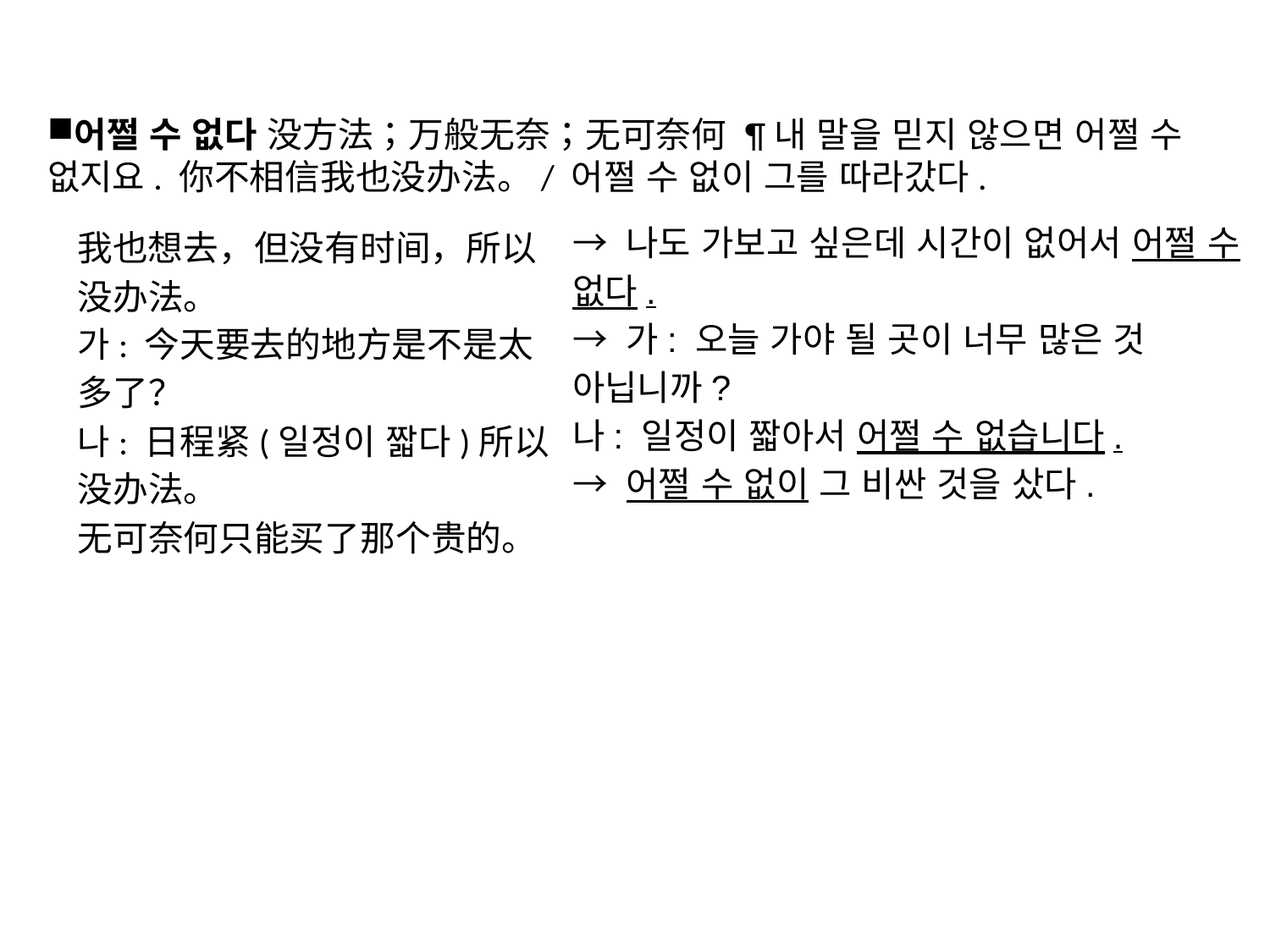

어쩔 수 없다 没方法；万般无奈；无可奈何 ¶내 말을 믿지 않으면 어쩔 수 없지요. 你不相信我也没办法。/ 어쩔 수 없이 그를 따라갔다.
→ 나도 가보고 싶은데 시간이 없어서 어쩔 수 없다.
→ 가: 오늘 가야 될 곳이 너무 많은 것 아닙니까?
나: 일정이 짧아서 어쩔 수 없습니다.
→ 어쩔 수 없이 그 비싼 것을 샀다.

我也想去，但没有时间，所以没办法。
가: 今天要去的地方是不是太多了？
나: 日程紧(일정이 짧다)所以没办法。
无可奈何只能买了那个贵的。